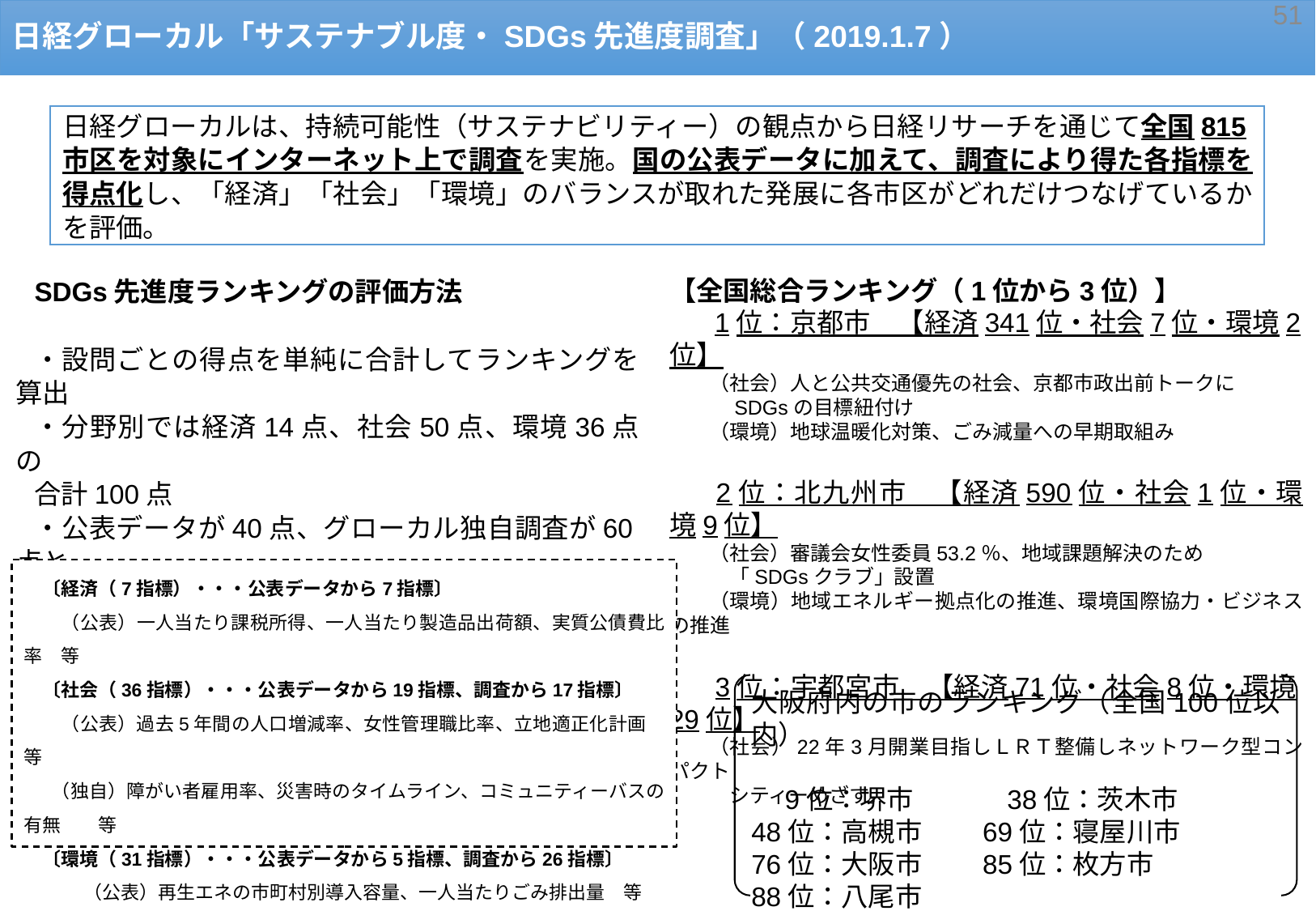

51
日経グローカル「サステナブル度・SDGs先進度調査」（2019.1.7）
日経グローカルは、持続可能性（サステナビリティー）の観点から日経リサーチを通じて全国815市区を対象にインターネット上で調査を実施。国の公表データに加えて、調査により得た各指標を得点化し、「経済」「社会」「環境」のバランスが取れた発展に各市区がどれだけつなげているかを評価。
【全国総合ランキング（1位から3位）】
　1位：京都市　【経済341位・社会7位・環境2位】
（社会）人と公共交通優先の社会、京都市政出前トークに
　SDGsの目標紐付け
（環境）地球温暖化対策、ごみ減量への早期取組み

　2位：北九州市　【経済590位・社会1位・環境9位】
（社会）審議会女性委員53.2％、地域課題解決のため
　「SDGsクラブ」設置
（環境）地域エネルギー拠点化の推進、環境国際協力・ビジネスの推進

　3位：宇都宮市　【経済71位・社会8位・環境29位】
（社会）22年3月開業目指しＬＲＴ整備しネットワーク型コンパクト
　シティーめざす。
SDGs先進度ランキングの評価方法

・設問ごとの得点を単純に合計してランキングを算出
・分野別では経済14点、社会50点、環境36点の
合計100点
・公表データが40点、グローカル独自調査が60点と
なるよう調整
〔経済（7指標）・・・公表データから7指標〕
　（公表）一人当たり課税所得、一人当たり製造品出荷額、実質公債費比率　等
〔社会（36指標）・・・公表データから19指標、調査から17指標〕
　（公表）過去5年間の人口増減率、女性管理職比率、立地適正化計画　等
（独自）障がい者雇用率、災害時のタイムライン、コミュニティーバスの有無　　等
〔環境（31指標）・・・公表データから5指標、調査から26指標〕
　　 （公表）再生エネの市町村別導入容量、一人当たりごみ排出量　等
　　 （独自）環境基本計画策定の有無、省エネ施設・設備の助成制度　等
大阪府内の市のランキング（全国100位以内）

　9位：堺市　　　 38位：茨木市
48位：高槻市　　69位：寝屋川市
76位：大阪市　　85位：枚方市
88位：八尾市